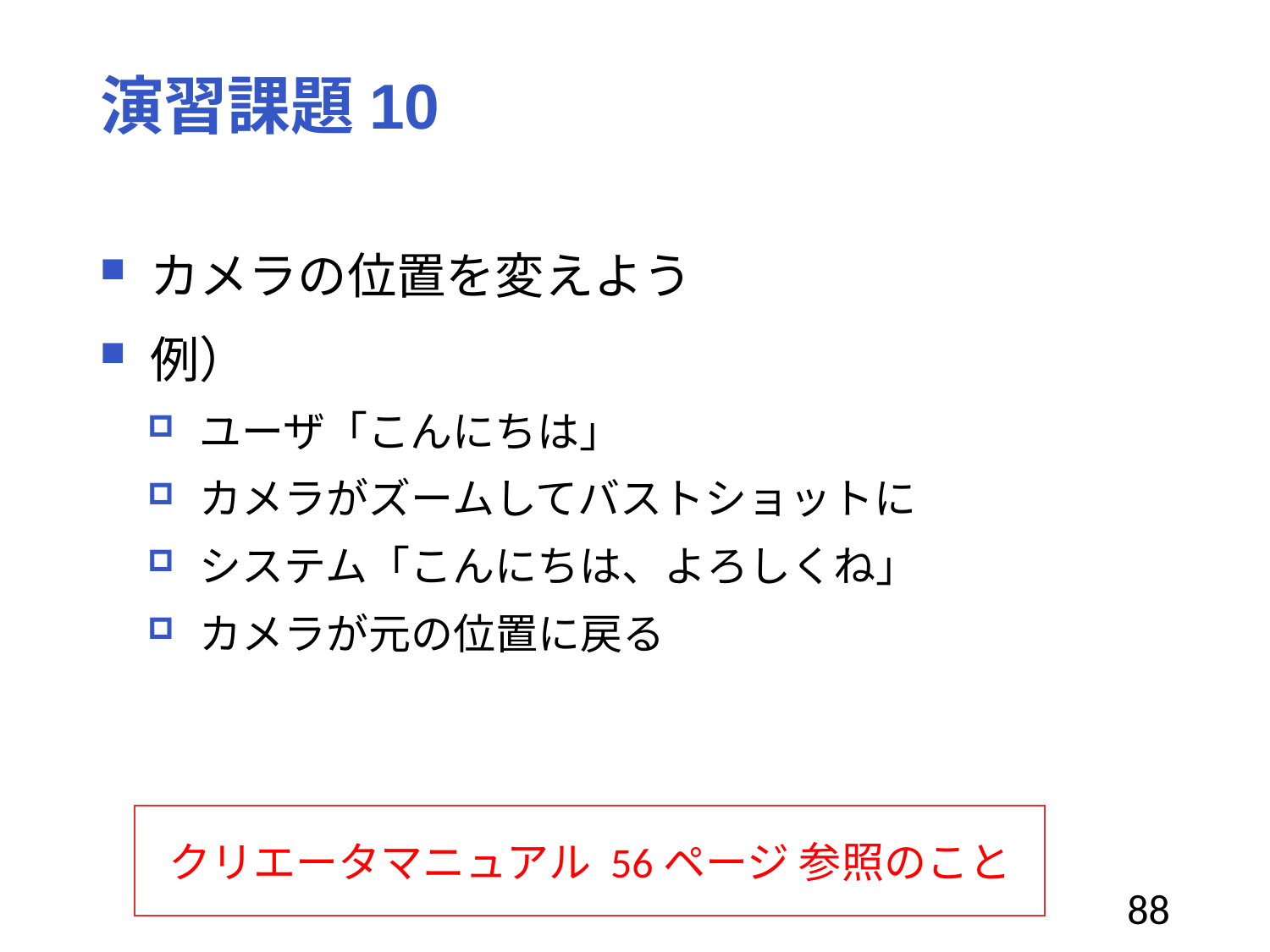

# 演習課題10
カメラの位置を変えよう
例）
ユーザ「こんにちは」
カメラがズームしてバストショットに
システム「こんにちは、よろしくね」
カメラが元の位置に戻る
クリエータマニュアル 56ページ 参照のこと
88